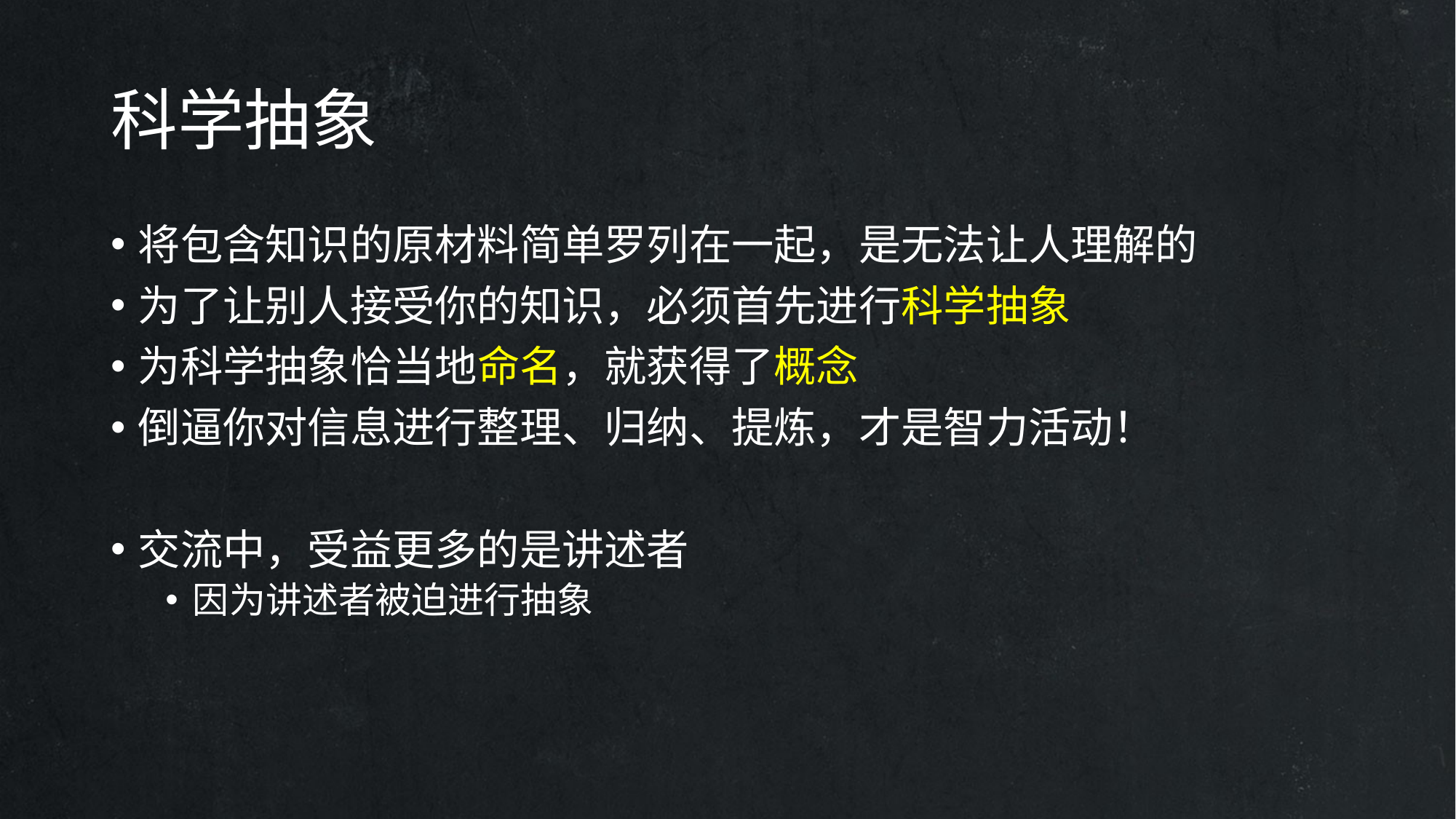

# 科学抽象
将包含知识的原材料简单罗列在一起，是无法让人理解的
为了让别人接受你的知识，必须首先进行科学抽象
为科学抽象恰当地命名，就获得了概念
倒逼你对信息进行整理、归纳、提炼，才是智力活动！

交流中，受益更多的是讲述者
因为讲述者被迫进行抽象